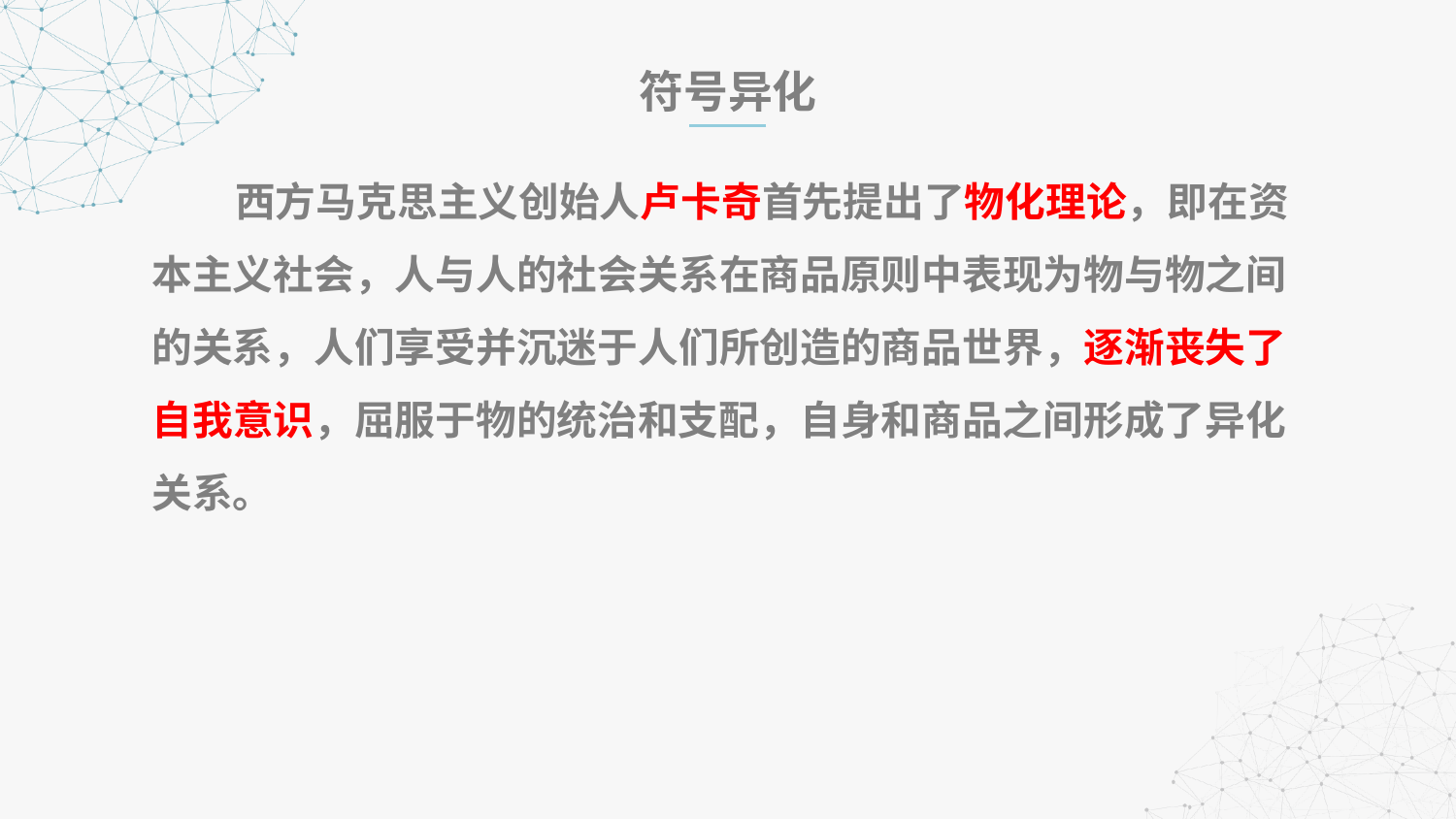

符号异化
        西方马克思主义创始人卢卡奇首先提出了物化理论，即在资本主义社会，人与人的社会关系在商品原则中表现为物与物之间的关系，人们享受并沉迷于人们所创造的商品世界，逐渐丧失了自我意识，屈服于物的统治和支配，自身和商品之间形成了异化关系。